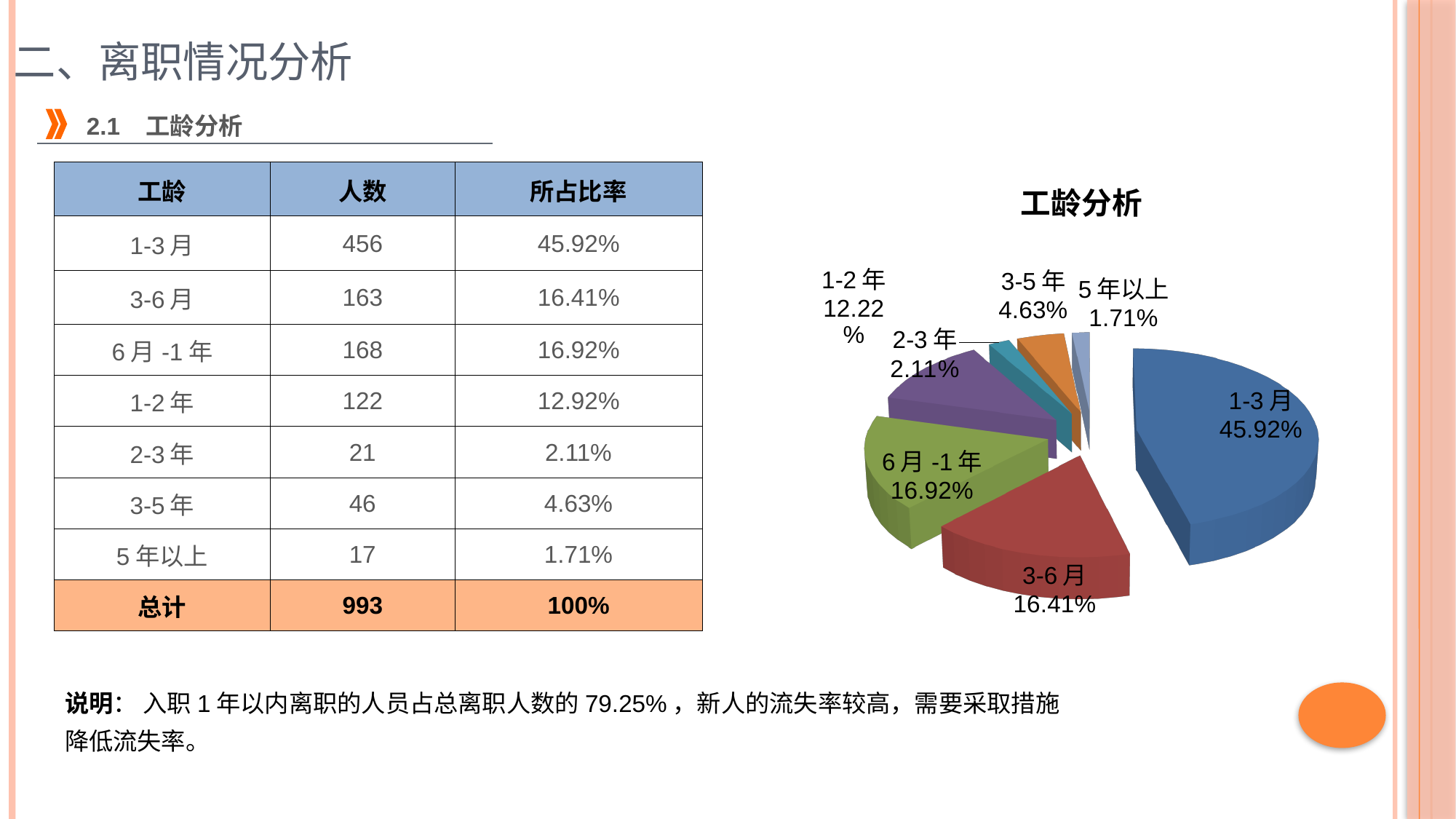

# 二、离职情况分析
2.1   工龄分析

[unsupported chart]

| 工龄 | 人数 | 所占比率 |
| --- | --- | --- |
| 1-3月 | 456 | 45.92% |
| 3-6月 | 163 | 16.41% |
| 6月-1年 | 168 | 16.92% |
| 1-2年 | 122 | 12.92% |
| 2-3年 | 21 | 2.11% |
| 3-5年 | 46 | 4.63% |
| 5年以上 | 17 | 1.71% |
| 总计 | 993 | 100% |
说明： 入职1年以内离职的人员占总离职人数的79.25%，新人的流失率较高，需要采取措施降低流失率。